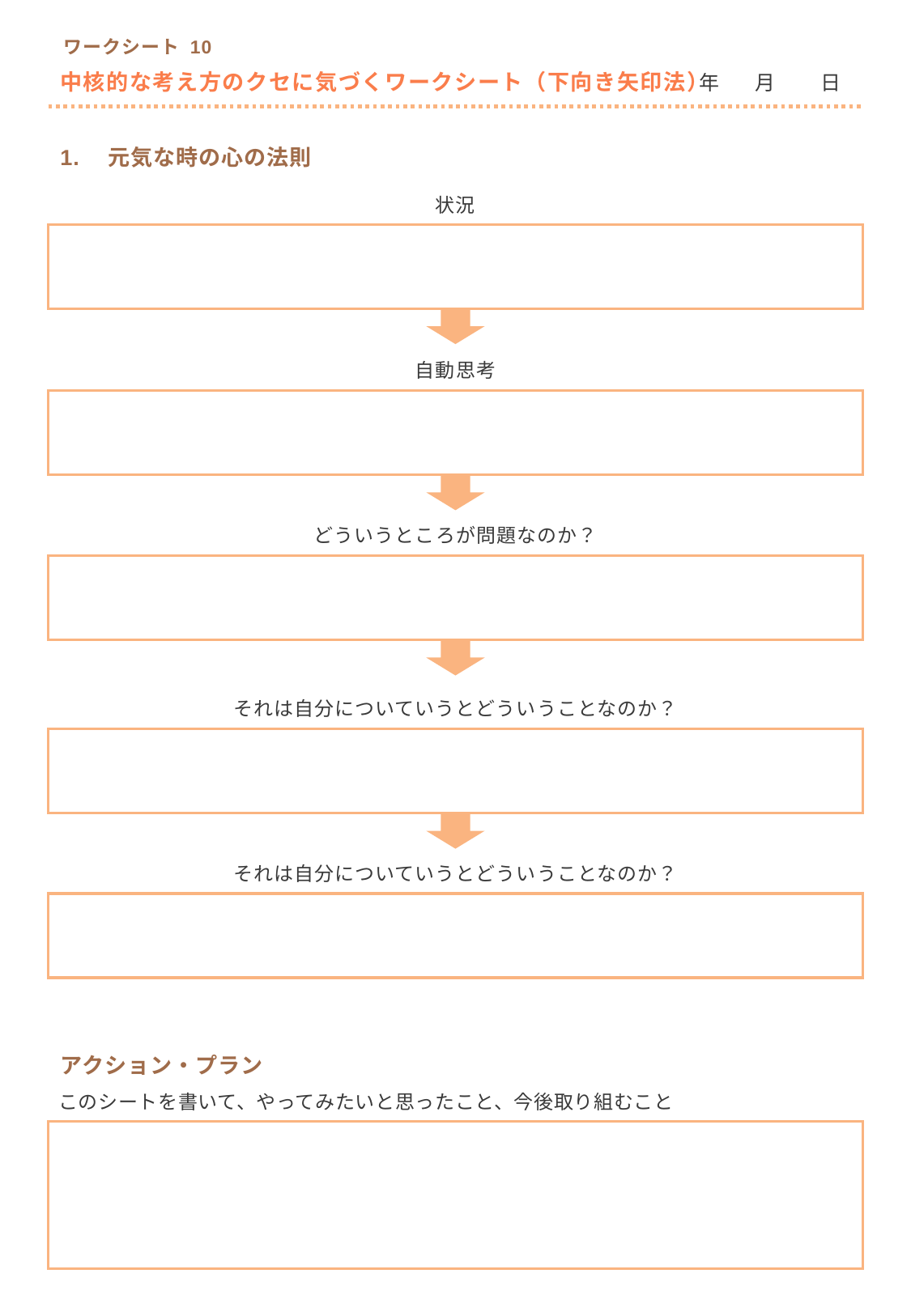

ワークシート 10
中核的な考え方のクセに気づくワークシート（下向き矢印法）

　年　  月　　日

1.　元気な時の心の法則
状況

自動思考

どういうところが問題なのか？

それは自分についていうとどういうことなのか？

それは自分についていうとどういうことなのか？

アクション・プラン
このシートを書いて、やってみたいと思ったこと、今後取り組むこと